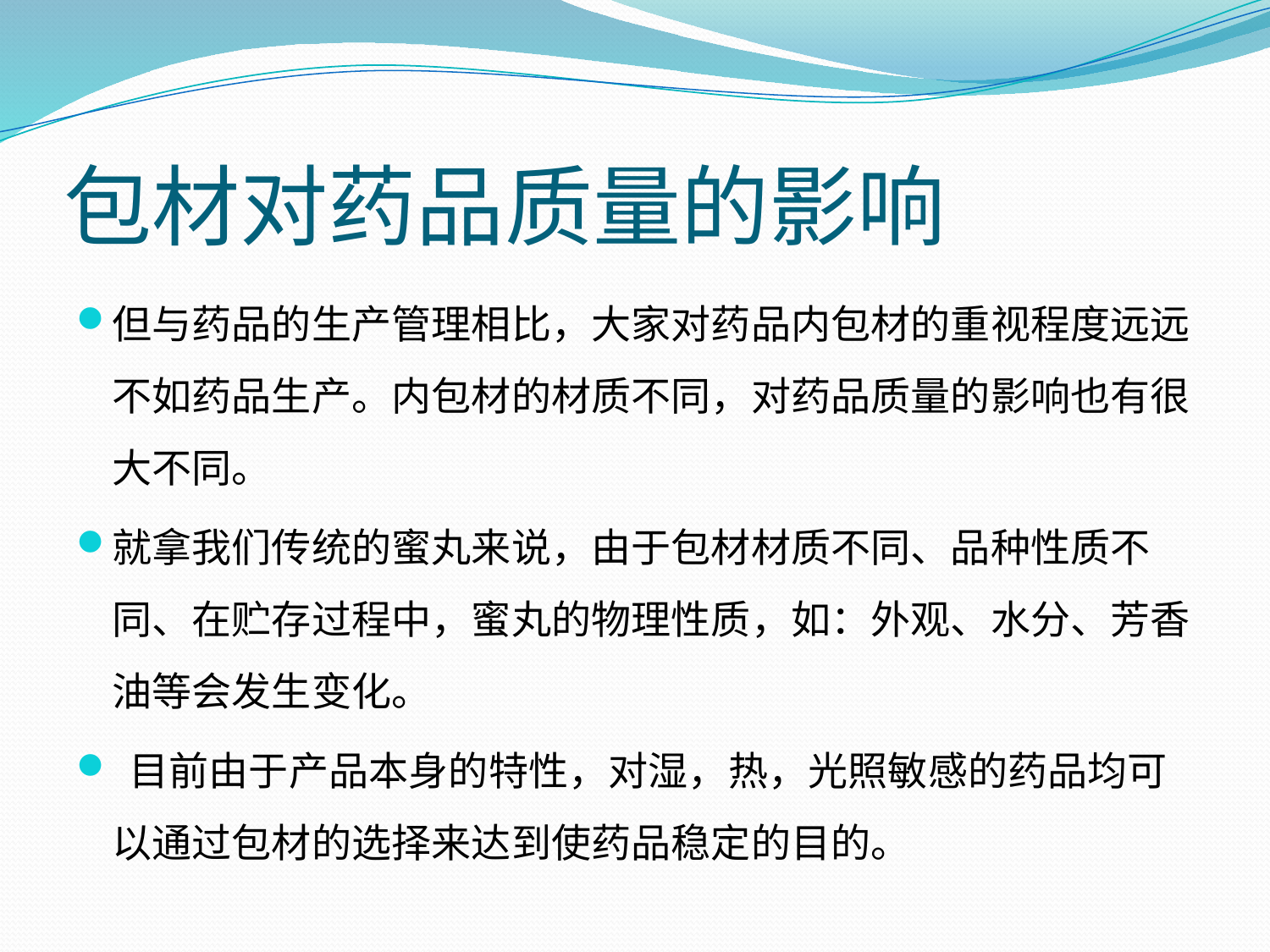

# 包材对药品质量的影响
但与药品的生产管理相比，大家对药品内包材的重视程度远远不如药品生产。内包材的材质不同，对药品质量的影响也有很大不同。
就拿我们传统的蜜丸来说，由于包材材质不同、品种性质不同、在贮存过程中，蜜丸的物理性质，如：外观、水分、芳香油等会发生变化。
 目前由于产品本身的特性，对湿，热，光照敏感的药品均可以通过包材的选择来达到使药品稳定的目的。